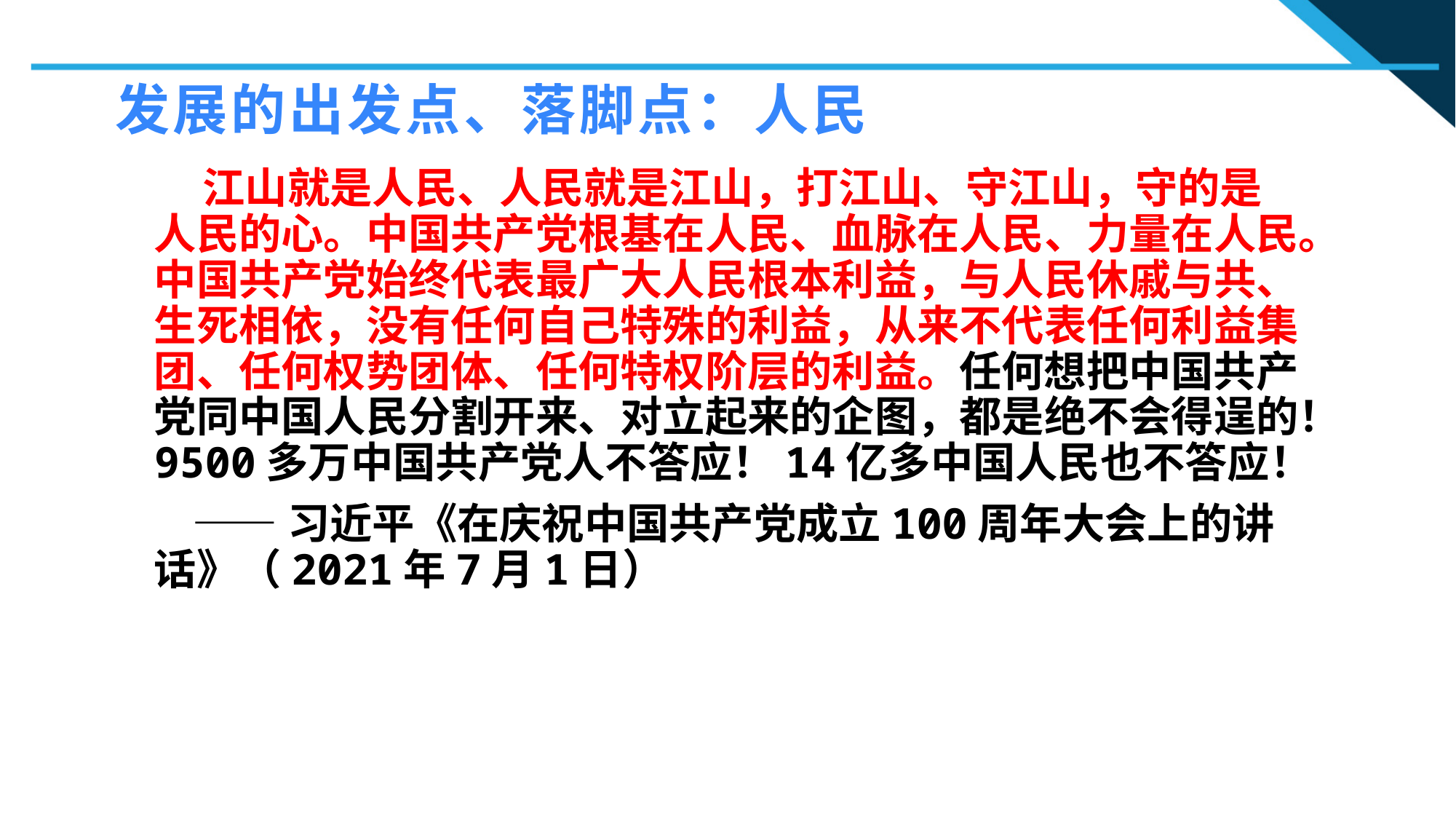

发展的出发点、落脚点：人民
    江山就是人民、人民就是江山，打江山、守江山，守的是人民的心。中国共产党根基在人民、血脉在人民、力量在人民。中国共产党始终代表最广大人民根本利益，与人民休戚与共、生死相依，没有任何自己特殊的利益，从来不代表任何利益集团、任何权势团体、任何特权阶层的利益。任何想把中国共产党同中国人民分割开来、对立起来的企图，都是绝不会得逞的！9500多万中国共产党人不答应！14亿多中国人民也不答应！
    ——习近平《在庆祝中国共产党成立100周年大会上的讲话》（2021年7月1日）